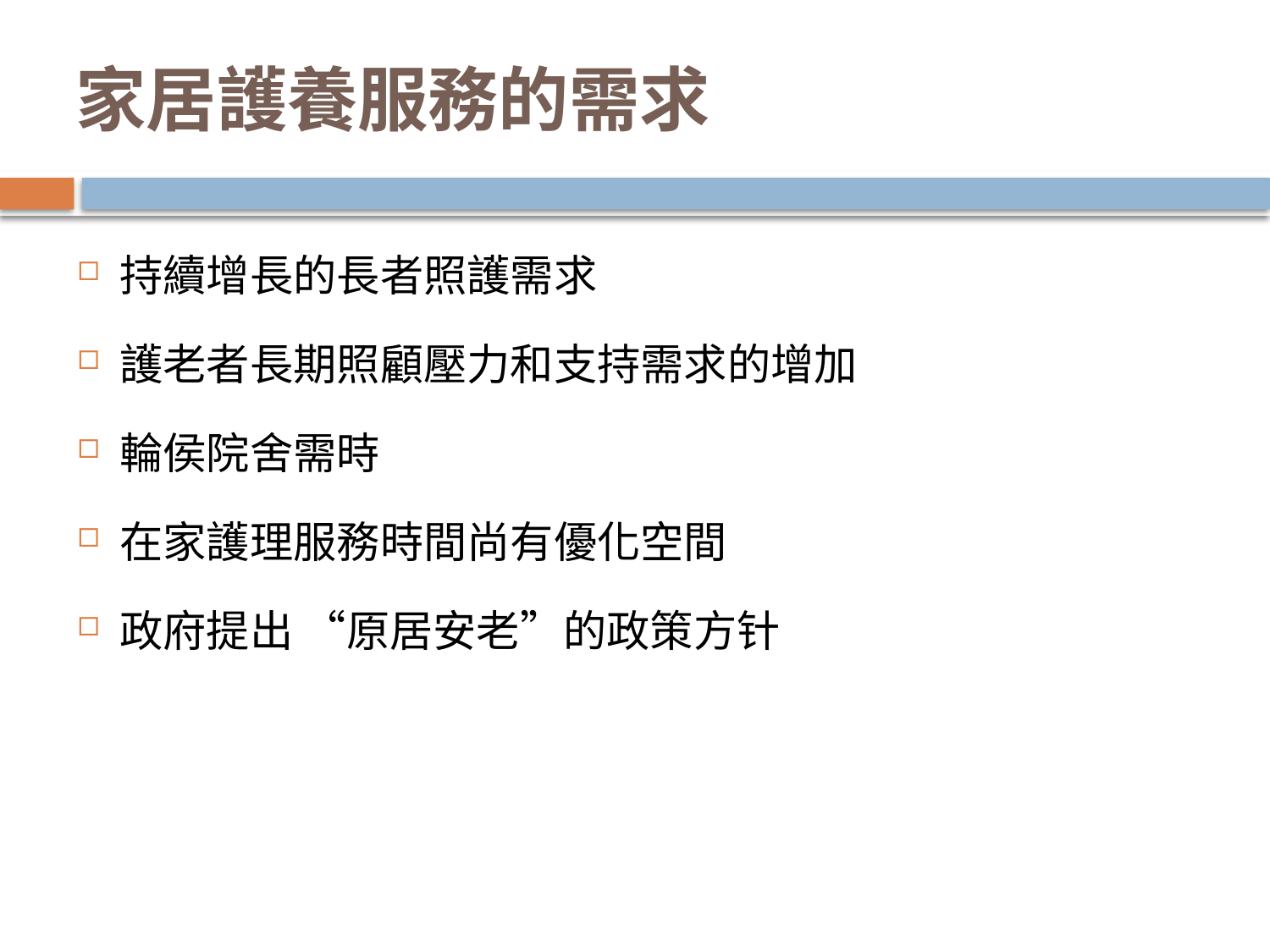

# 家居護養服務的需求
持續增長的長者照護需求
護老者長期照顧壓力和支持需求的增加
輪侯院舍需時
在家護理服務時間尚有優化空間
政府提出 “原居安老”的政策方针